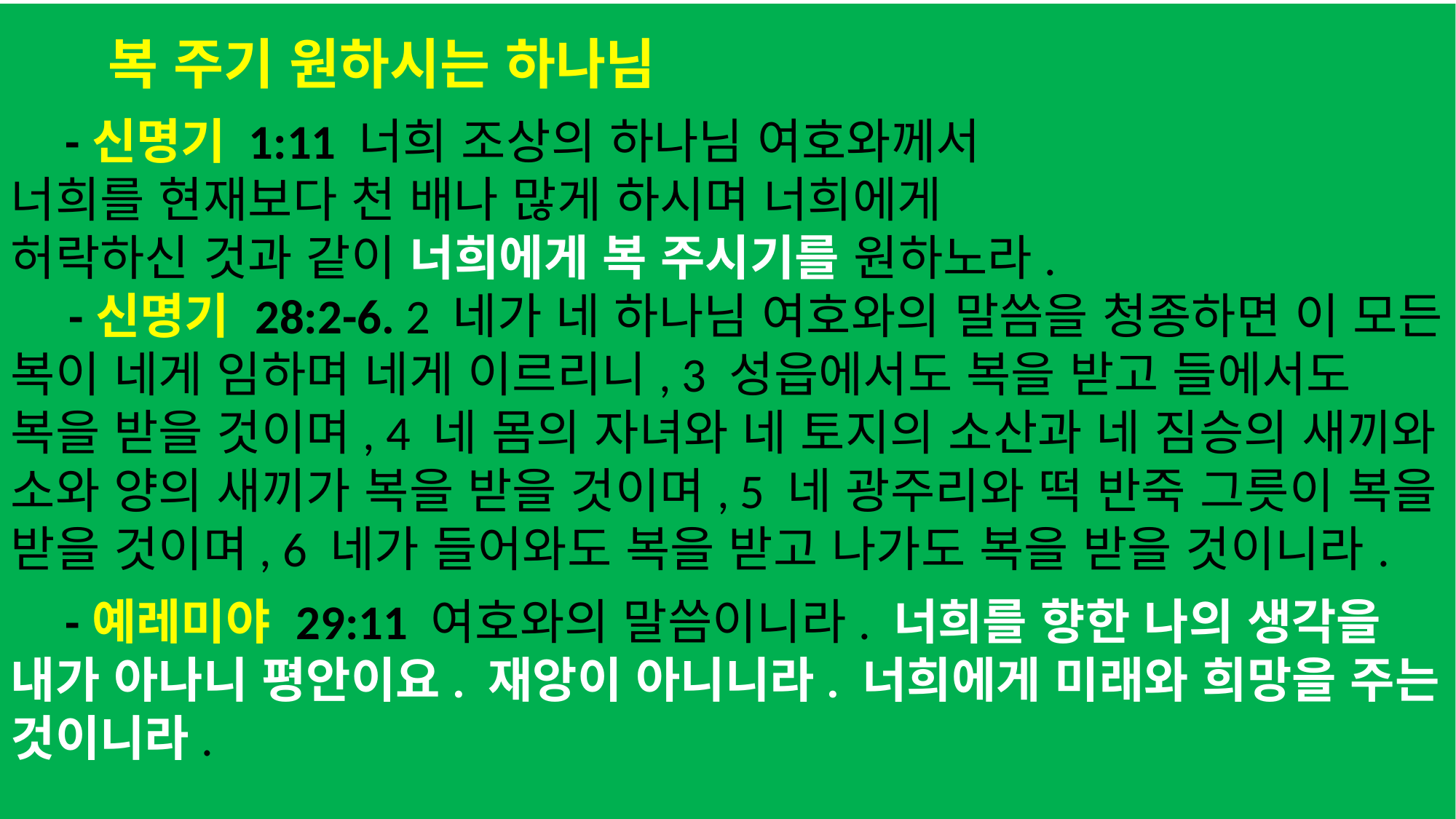

복 주기 원하시는 하나님

     -신명기 1:11 너희 조상의 하나님 여호와께서
너희를 현재보다 천 배나 많게 하시며 너희에게
허락하신 것과 같이 너희에게 복 주시기를 원하노라.
  -신명기 28:2-6. 2 네가 네 하나님 여호와의 말씀을 청종하면 이 모든 복이 네게 임하며 네게 이르리니, 3 성읍에서도 복을 받고 들에서도 복을 받을 것이며, 4 네 몸의 자녀와 네 토지의 소산과 네 짐승의 새끼와 소와 양의 새끼가 복을 받을 것이며, 5 네 광주리와 떡 반죽 그릇이 복을 받을 것이며, 6 네가 들어와도 복을 받고 나가도 복을 받을 것이니라.

     -예레미야 29:11 여호와의 말씀이니라. 너희를 향한 나의 생각을 내가 아나니 평안이요. 재앙이 아니니라. 너희에게 미래와 희망을 주는 것이니라.